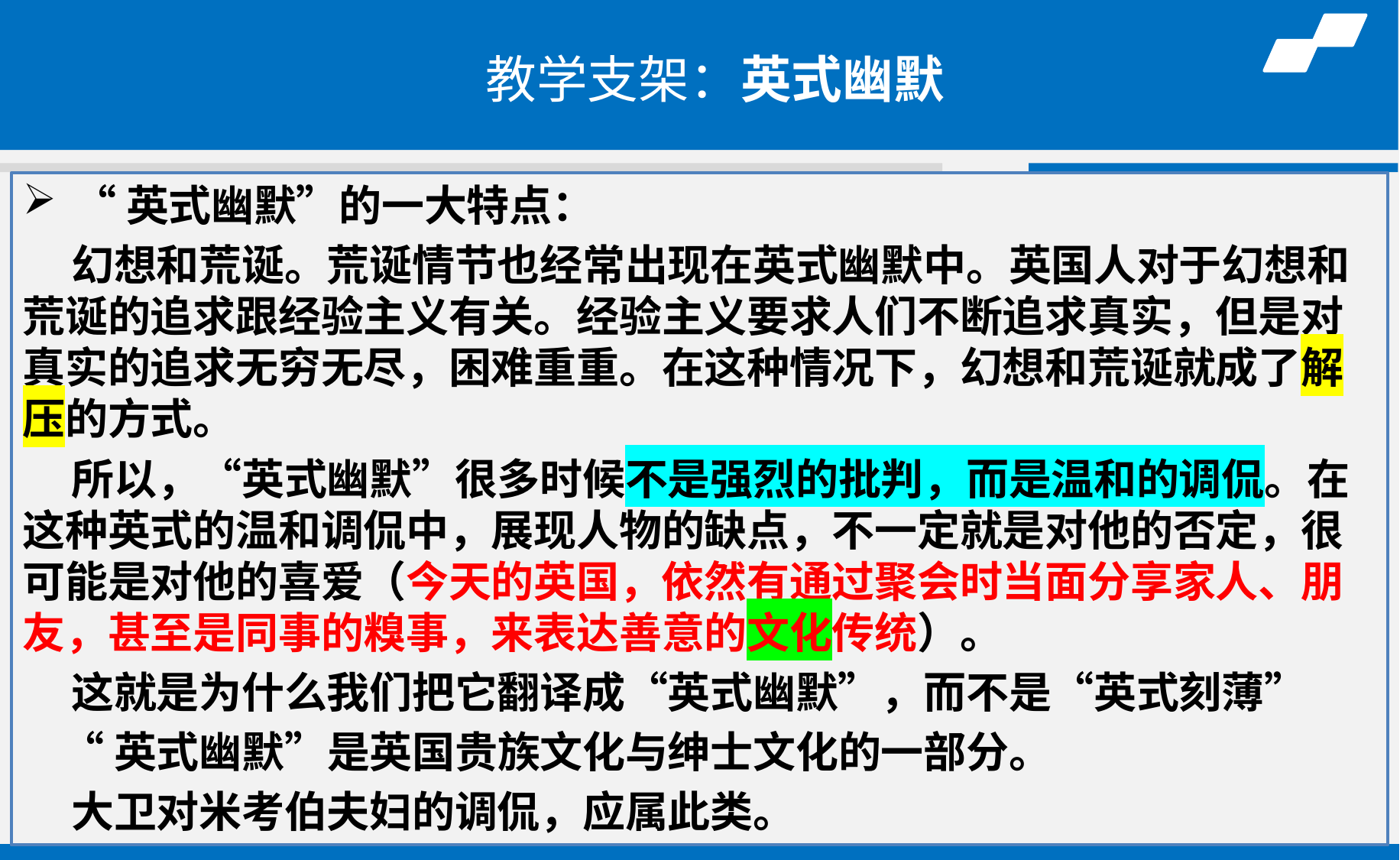

# 教学支架：英式幽默
 “英式幽默”的一大特点：
    幻想和荒诞。荒诞情节也经常出现在英式幽默中。英国人对于幻想和荒诞的追求跟经验主义有关。经验主义要求人们不断追求真实，但是对真实的追求无穷无尽，困难重重。在这种情况下，幻想和荒诞就成了解压的方式。
    所以，“英式幽默”很多时候不是强烈的批判，而是温和的调侃。在这种英式的温和调侃中，展现人物的缺点，不一定就是对他的否定，很可能是对他的喜爱（今天的英国，依然有通过聚会时当面分享家人、朋友，甚至是同事的糗事，来表达善意的文化传统）。
    这就是为什么我们把它翻译成“英式幽默”，而不是“英式刻薄”
    “英式幽默”是英国贵族文化与绅士文化的一部分。
    大卫对米考伯夫妇的调侃，应属此类。